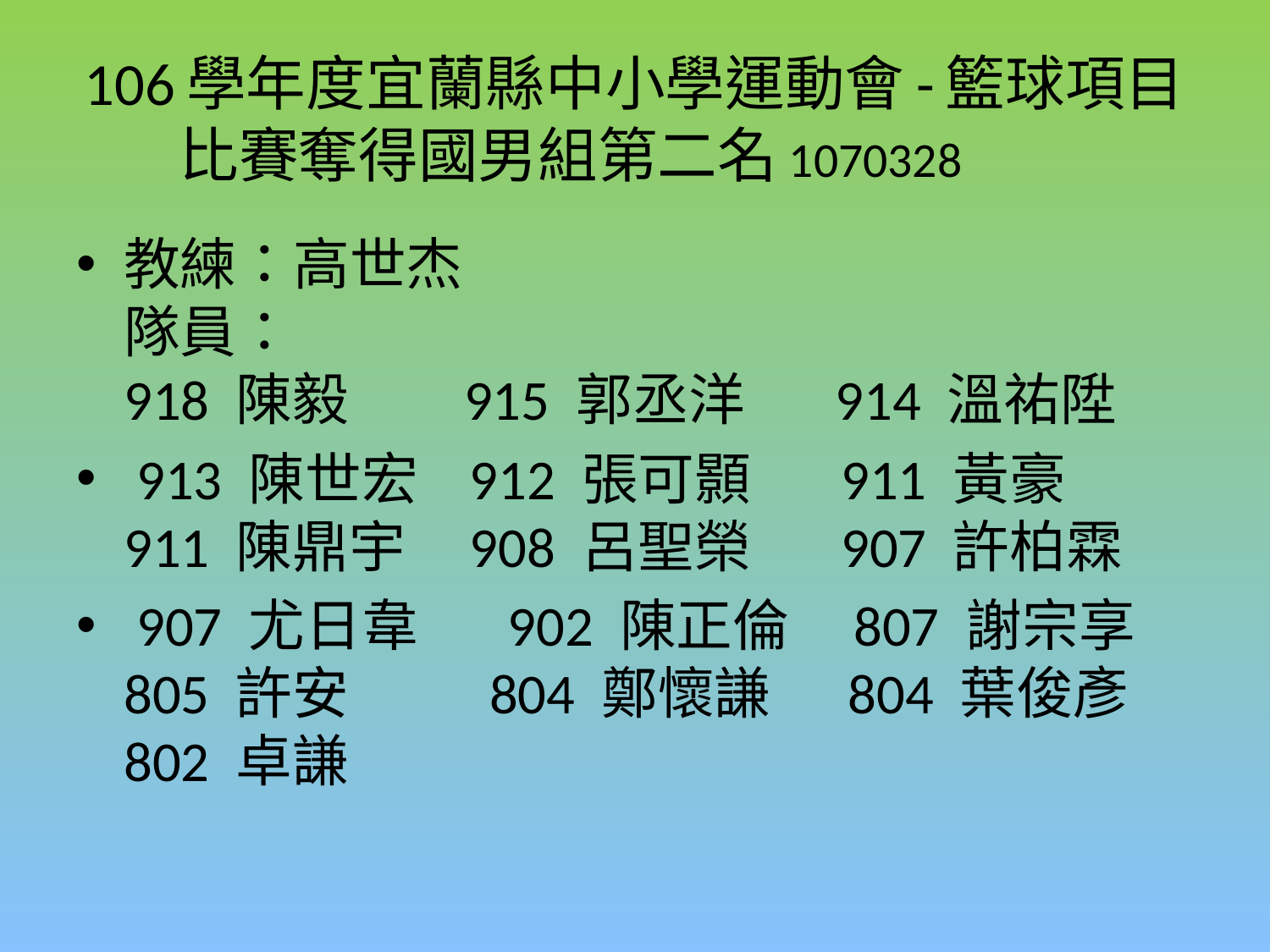

# 106學年度宜蘭縣中小學運動會-籃球項目比賽奪得國男組第二名1070328
教練：高世杰
隊員：
918 陳毅        915 郭丞洋      914 溫祐陞
 913 陳世宏   912 張可顥      911 黃豪          911 陳鼎宇    908 呂聖榮      907 許柏霖
 907 尤日韋      902 陳正倫    807 謝宗享    805 許安          804 鄭懷謙     804 葉俊彥     802 卓謙